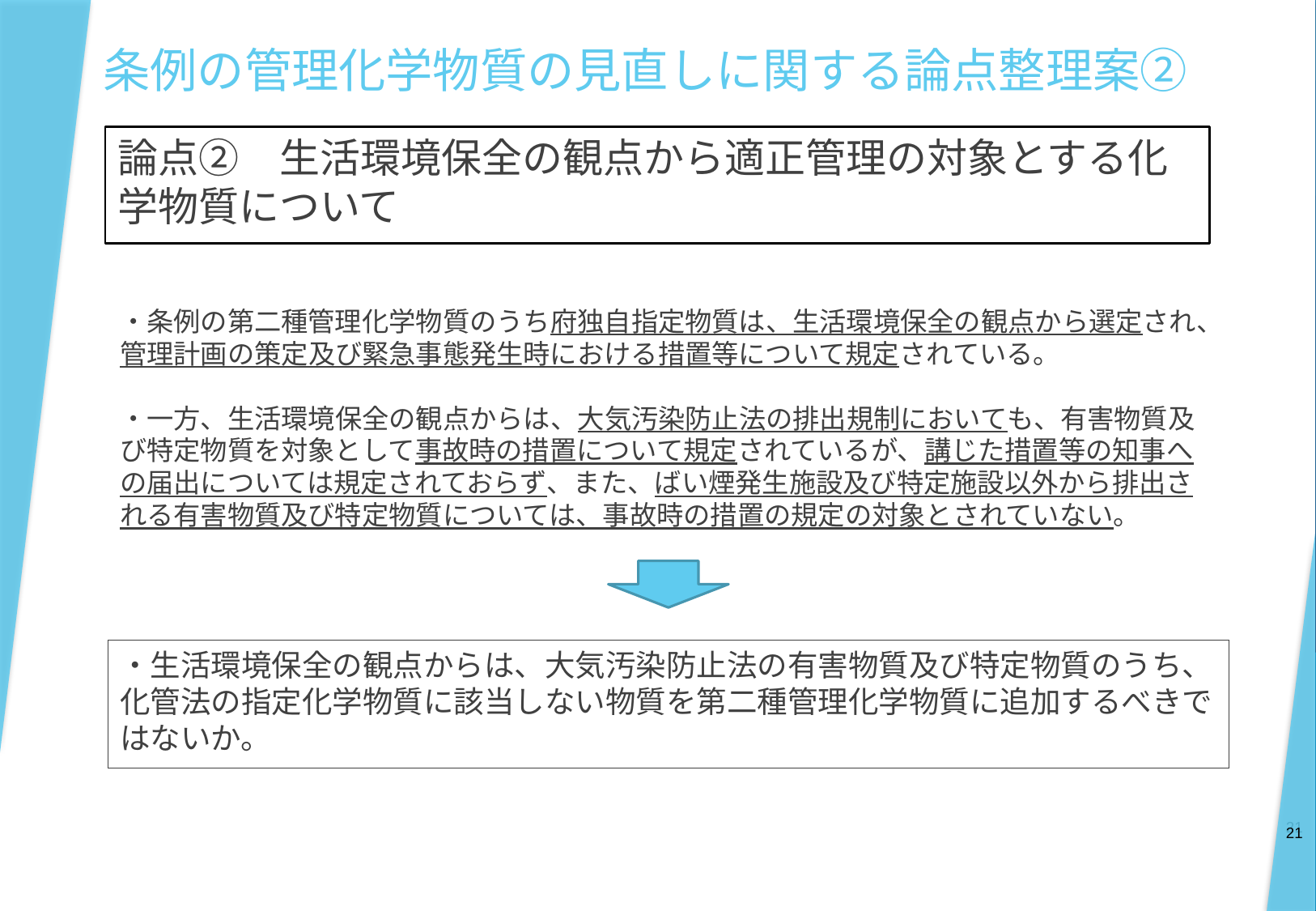

# 条例の管理化学物質の見直しに関する論点整理案②
論点②　生活環境保全の観点から適正管理の対象とする化学物質について

・条例の第二種管理化学物質のうち府独自指定物質は、生活環境保全の観点から選定され、管理計画の策定及び緊急事態発生時における措置等について規定されている。

・一方、生活環境保全の観点からは、大気汚染防止法の排出規制においても、有害物質及び特定物質を対象として事故時の措置について規定されているが、講じた措置等の知事への届出については規定されておらず、また、ばい煙発生施設及び特定施設以外から排出される有害物質及び特定物質については、事故時の措置の規定の対象とされていない。

・生活環境保全の観点からは、大気汚染防止法の有害物質及び特定物質のうち、化管法の指定化学物質に該当しない物質を第二種管理化学物質に追加するべきではないか。
21
21